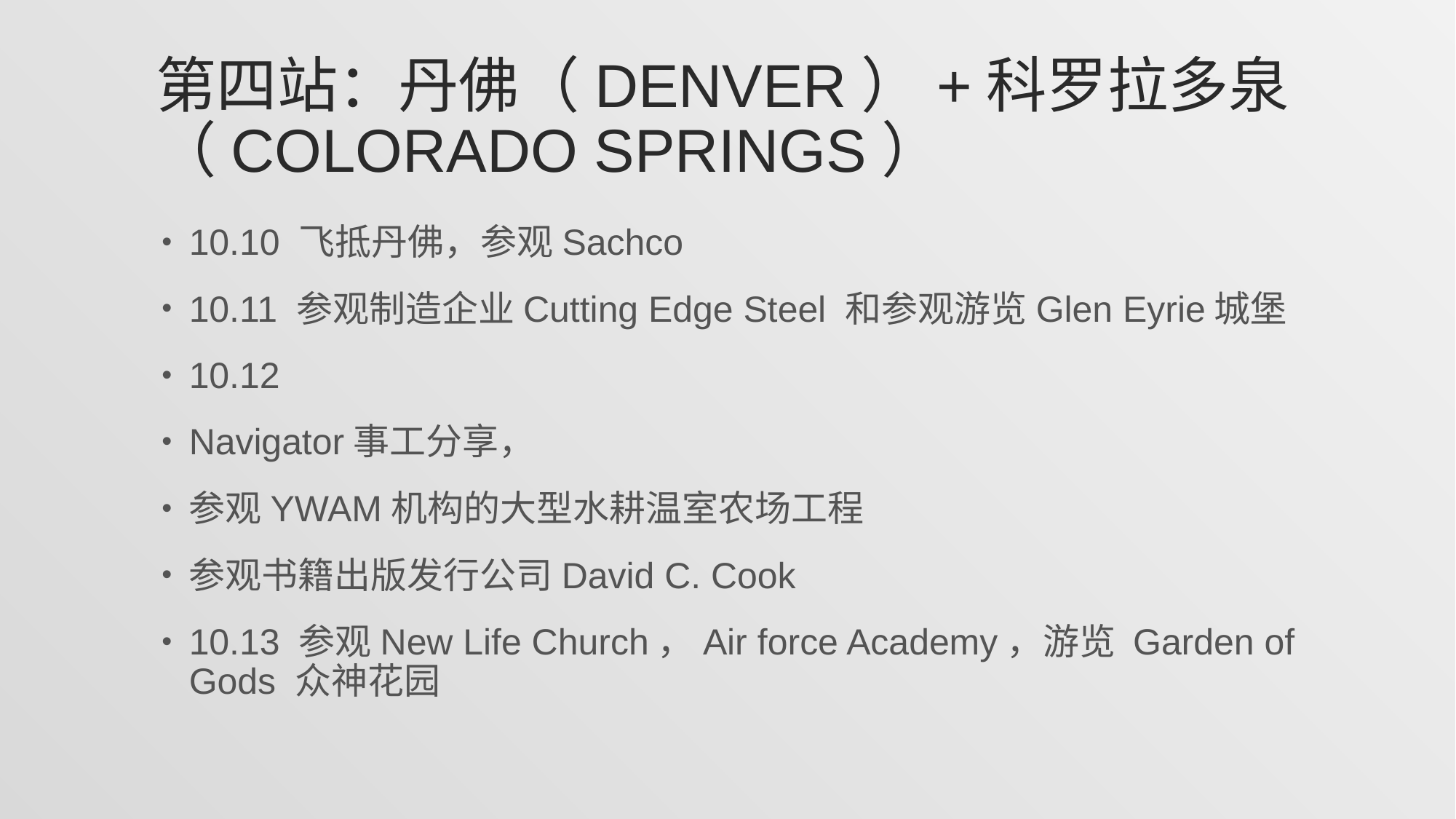

# 第四站：丹佛（Denver）+科罗拉多泉（Colorado Springs）
10.10 飞抵丹佛，参观Sachco
10.11 参观制造企业Cutting Edge Steel 和参观游览Glen Eyrie城堡
10.12
Navigator事工分享，
参观YWAM机构的大型水耕温室农场工程
参观书籍出版发行公司David C. Cook
10.13 参观New Life Church，Air force Academy，游览 Garden of Gods 众神花园